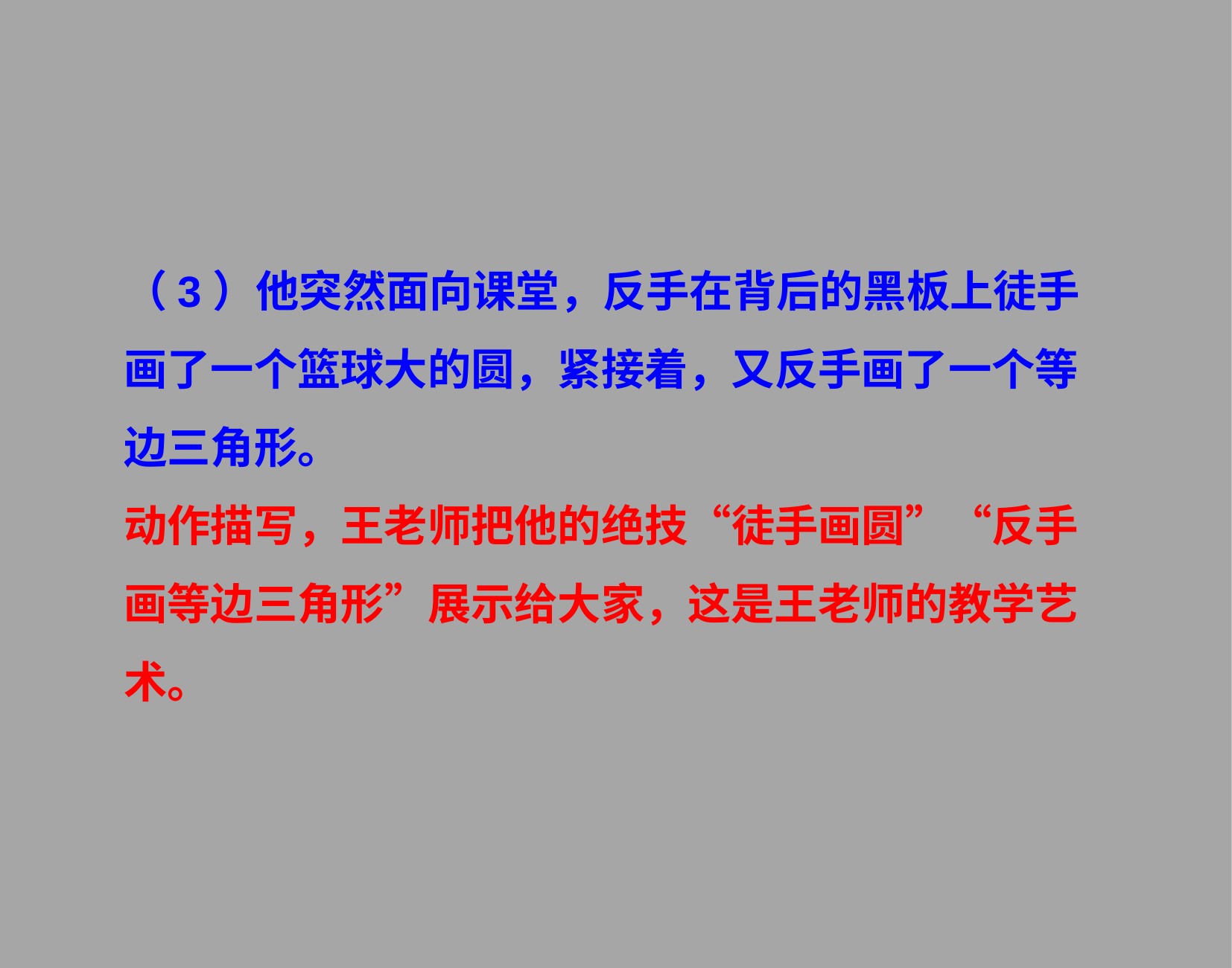

（3）他突然面向课堂，反手在背后的黑板上徒手画了一个篮球大的圆，紧接着，又反手画了一个等边三角形。
动作描写，王老师把他的绝技“徒手画圆”“反手画等边三角形”展示给大家，这是王老师的教学艺术。